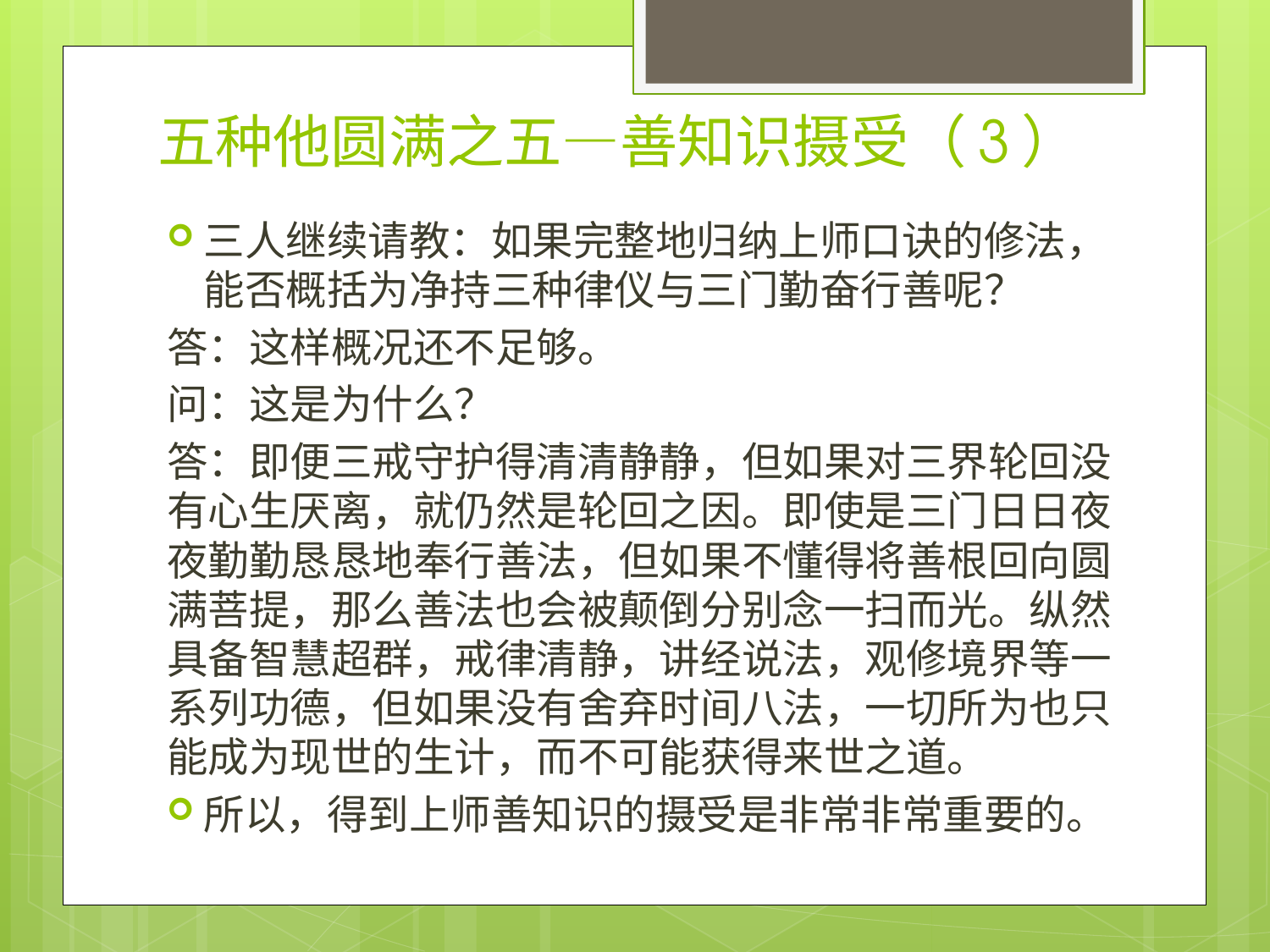

# 五种他圆满之五—善知识摄受（3）
三人继续请教：如果完整地归纳上师口诀的修法，能否概括为净持三种律仪与三门勤奋行善呢？
答：这样概况还不足够。
问：这是为什么？
答：即便三戒守护得清清静静，但如果对三界轮回没有心生厌离，就仍然是轮回之因。即使是三门日日夜夜勤勤恳恳地奉行善法，但如果不懂得将善根回向圆满菩提，那么善法也会被颠倒分别念一扫而光。纵然具备智慧超群，戒律清静，讲经说法，观修境界等一系列功德，但如果没有舍弃时间八法，一切所为也只能成为现世的生计，而不可能获得来世之道。
所以，得到上师善知识的摄受是非常非常重要的。